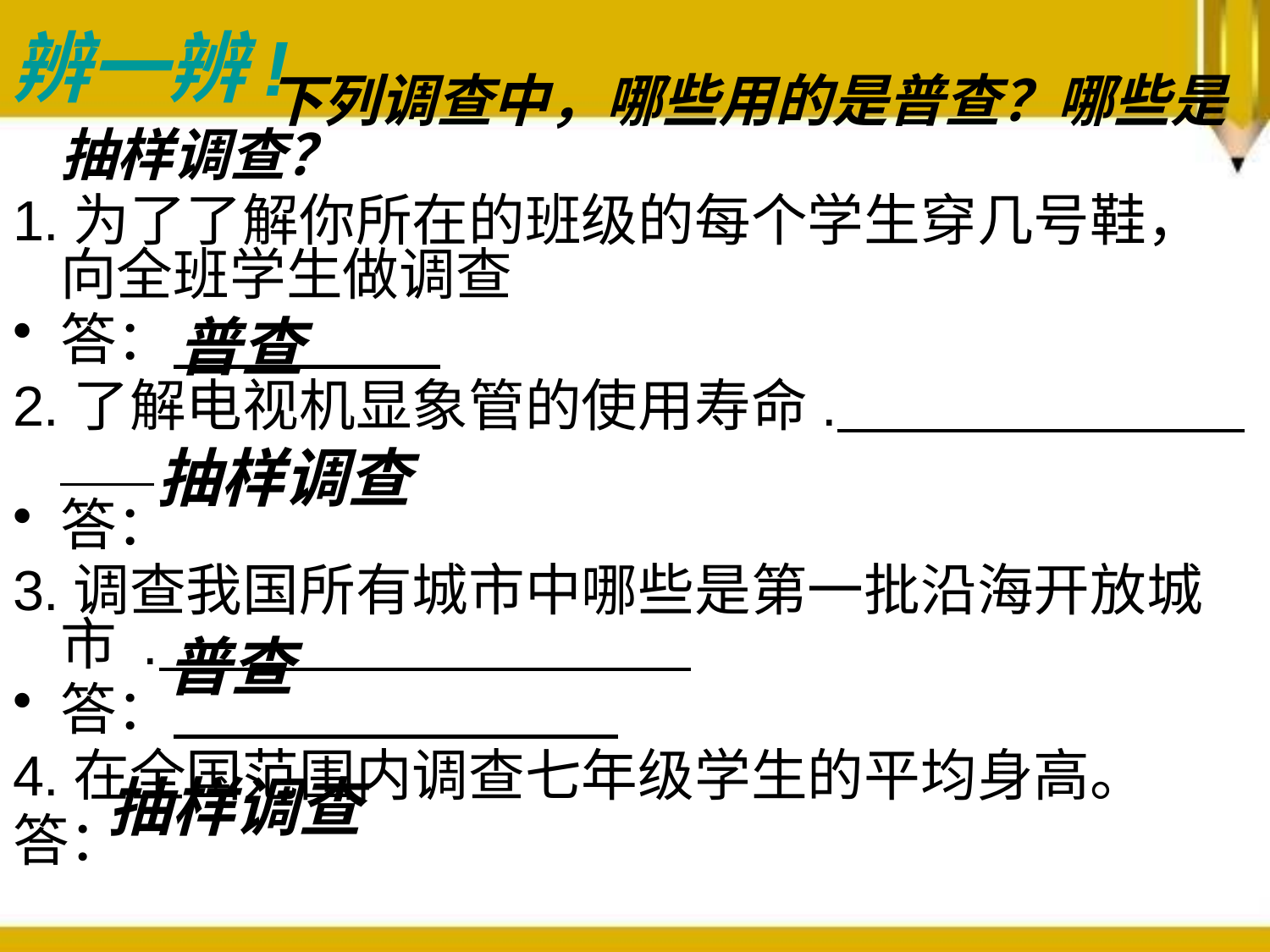

辨一辨!
　　　　　　下列调查中，哪些用的是普查？哪些是抽样调查？
1.为了了解你所在的班级的每个学生穿几号鞋，向全班学生做调查
答：
2.了解电视机显象管的使用寿命.
答：
3.调查我国所有城市中哪些是第一批沿海开放城市 .
答：
4.在全国范围内调查七年级学生的平均身高。
答：
普查
抽样调查
普查
抽样调查